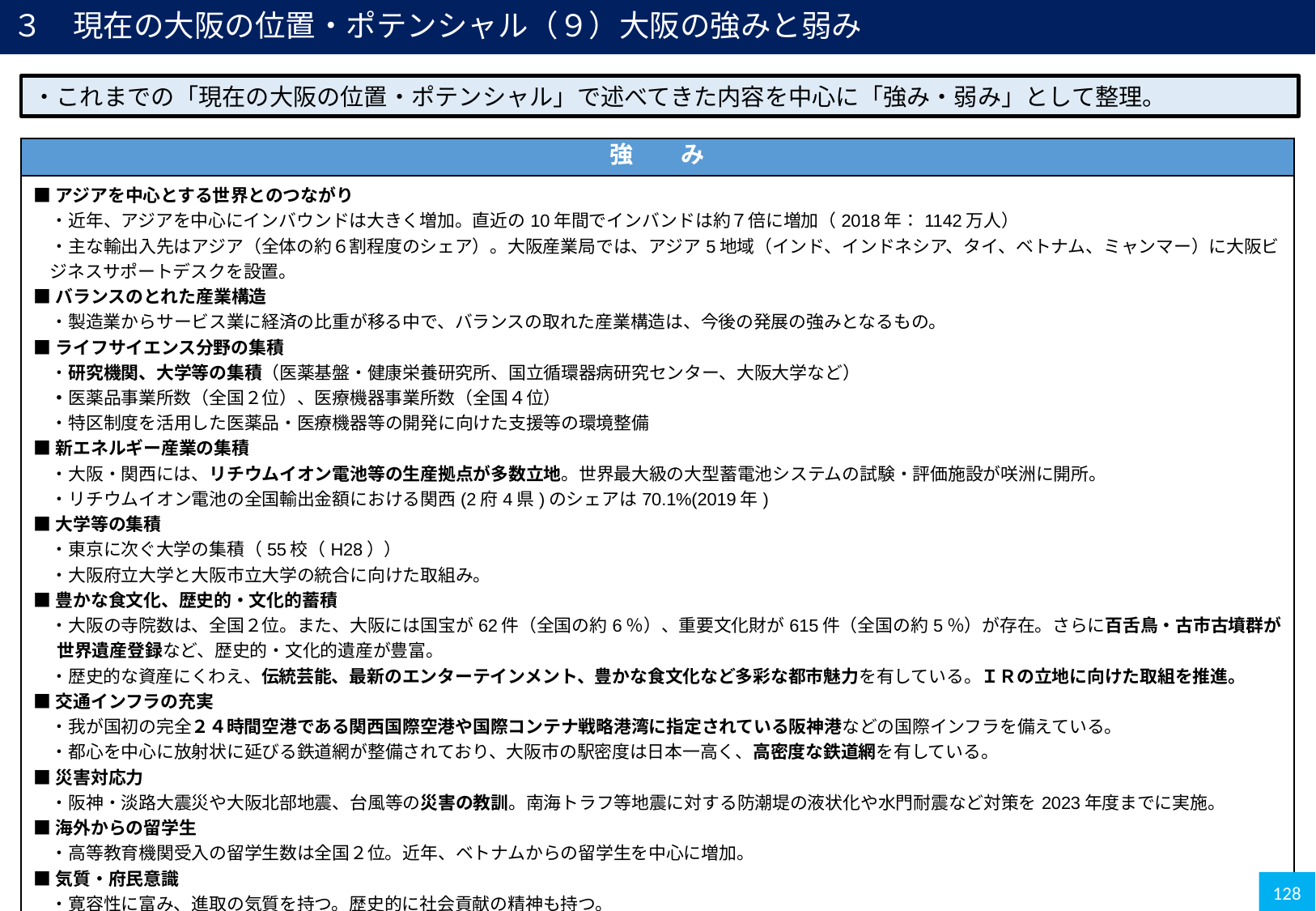

３　現在の大阪の位置・ポテンシャル（９）大阪の強みと弱み
※主に国内的な分析であり、
　　今後、国際的な観点での分析も検討
・これまでの「現在の大阪の位置・ポテンシャル」で述べてきた内容を中心に「強み・弱み」として整理。
| 強　　み |
| --- |
| ■アジアを中心とする世界とのつながり 　・近年、アジアを中心にインバウンドは大きく増加。直近の10年間でインバンドは約７倍に増加（2018年：1142万人） 　・主な輸出入先はアジア（全体の約６割程度のシェア）。大阪産業局では、アジア5地域（インド、インドネシア、タイ、ベトナム、ミャンマー）に大阪ビジネスサポートデスクを設置。 ■バランスのとれた産業構造 　・製造業からサービス業に経済の比重が移る中で、バランスの取れた産業構造は、今後の発展の強みとなるもの。 ■ライフサイエンス分野の集積 　・研究機関、大学等の集積（医薬基盤・健康栄養研究所、国立循環器病研究センター、大阪大学など） 　・医薬品事業所数（全国２位）、医療機器事業所数（全国４位） 　・特区制度を活用した医薬品・医療機器等の開発に向けた支援等の環境整備 ■新エネルギー産業の集積 　・大阪・関西には、リチウムイオン電池等の生産拠点が多数立地。世界最大級の大型蓄電池システムの試験・評価施設が咲洲に開所。 　・リチウムイオン電池の全国輸出金額における関西(2府4県)のシェアは70.1%(2019年) ■大学等の集積 　・東京に次ぐ大学の集積（55校（H28）） 　・大阪府立大学と大阪市立大学の統合に向けた取組み。 ■豊かな食文化、歴史的・文化的蓄積 　・大阪の寺院数は、全国２位。また、大阪には国宝が62件（全国の約6％）、重要文化財が615件（全国の約5％）が存在。さらに百舌鳥・古市古墳群が世界遺産登録など、歴史的・文化的遺産が豊富。 　・歴史的な資産にくわえ、伝統芸能、最新のエンターテインメント、豊かな食文化など多彩な都市魅力を有している。ＩＲの立地に向けた取組を推進。 ■交通インフラの充実 　・我が国初の完全２４時間空港である関西国際空港や国際コンテナ戦略港湾に指定されている阪神港などの国際インフラを備えている。 　・都心を中心に放射状に延びる鉄道網が整備されており、大阪市の駅密度は日本一高く、高密度な鉄道網を有している。 ■災害対応力 　・阪神・淡路大震災や大阪北部地震、台風等の災害の教訓。南海トラフ等地震に対する防潮堤の液状化や水門耐震など対策を2023年度までに実施。 ■海外からの留学生 　・高等教育機関受入の留学生数は全国２位。近年、ベトナムからの留学生を中心に増加。 ■気質・府民意識 　・寛容性に富み、進取の気質を持つ。歴史的に社会貢献の精神も持つ。 |
128